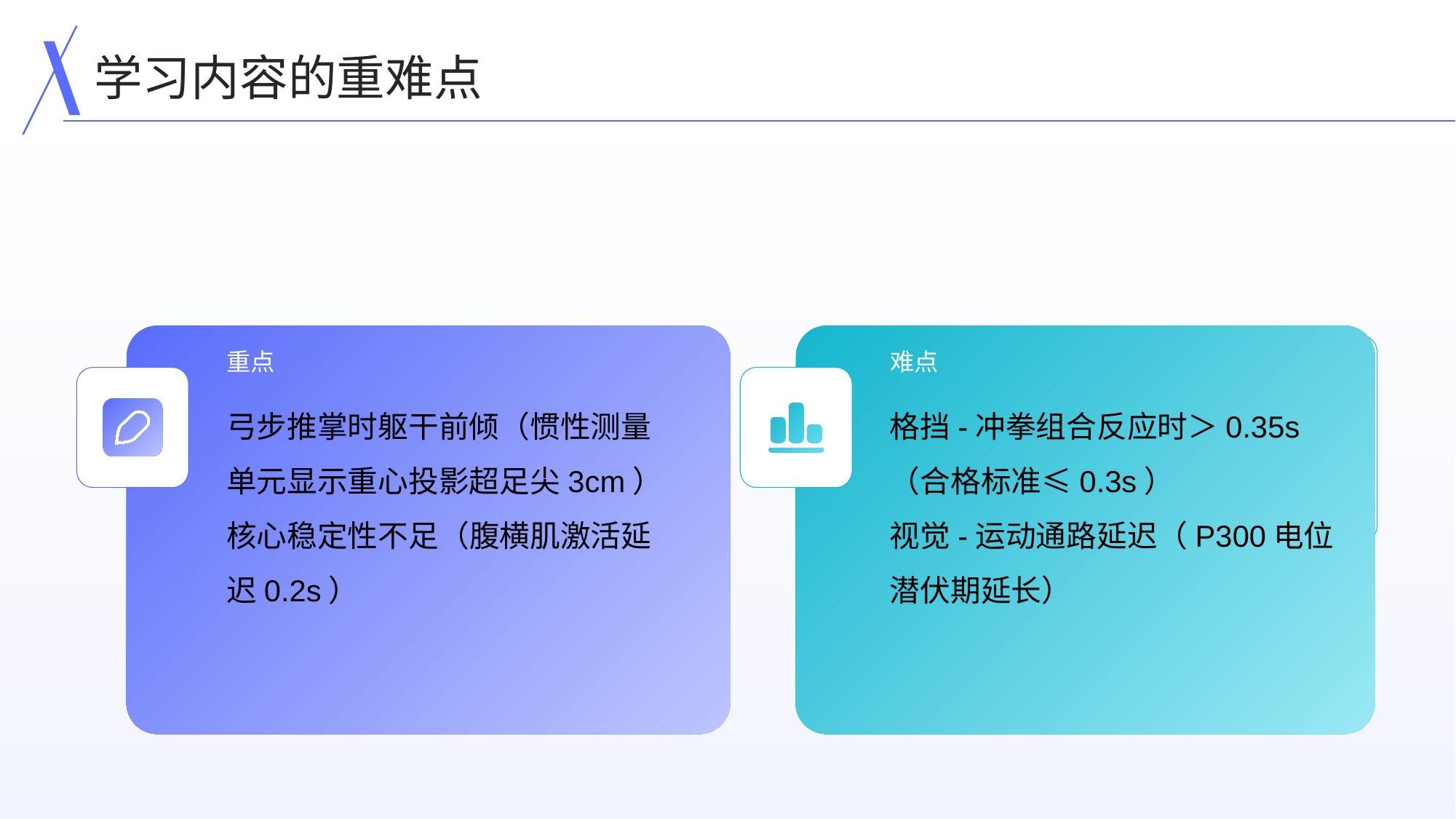

学习内容的重难点

重点
难点

弓步推掌时躯干前倾（惯性测量单元显示重心投影超足尖3cm）
核心稳定性不足（腹横肌激活延迟0.2s）

格挡-冲拳组合反应时＞0.35s（合格标准≤0.3s）
视觉-运动通路延迟（P300电位潜伏期延长）